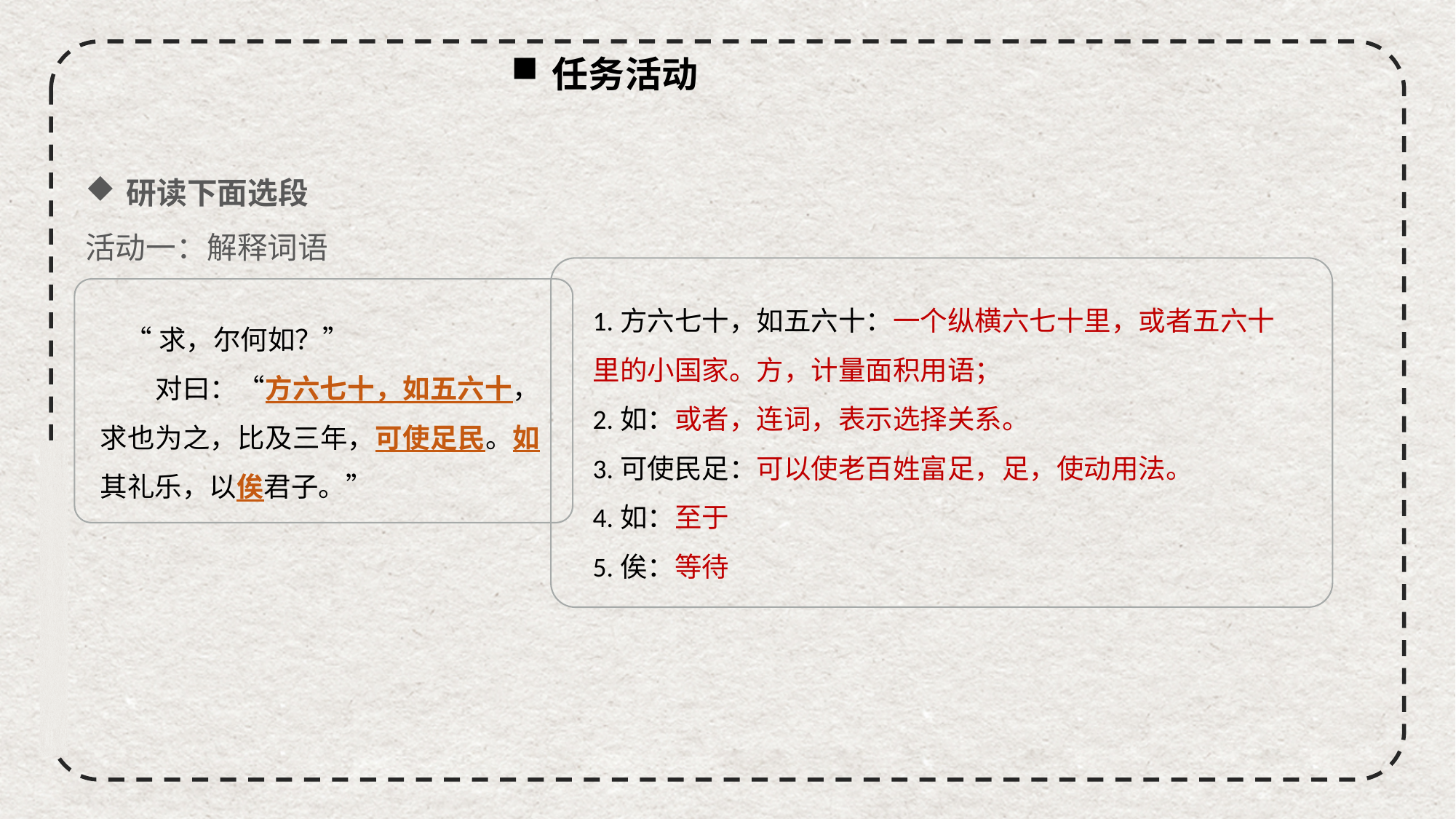

任务活动

研读下面选段
活动一：解释词语

1.方六七十，如五六十：一个纵横六七十里，或者五六十里的小国家。方，计量面积用语；
2.如：或者，连词，表示选择关系。
3.可使民足：可以使老百姓富足，足，使动用法。
4.如：至于
5.俟：等待
    “求，尔何如？”
　　对曰：“方六七十，如五六十，求也为之，比及三年，可使足民。如其礼乐，以俟君子。”